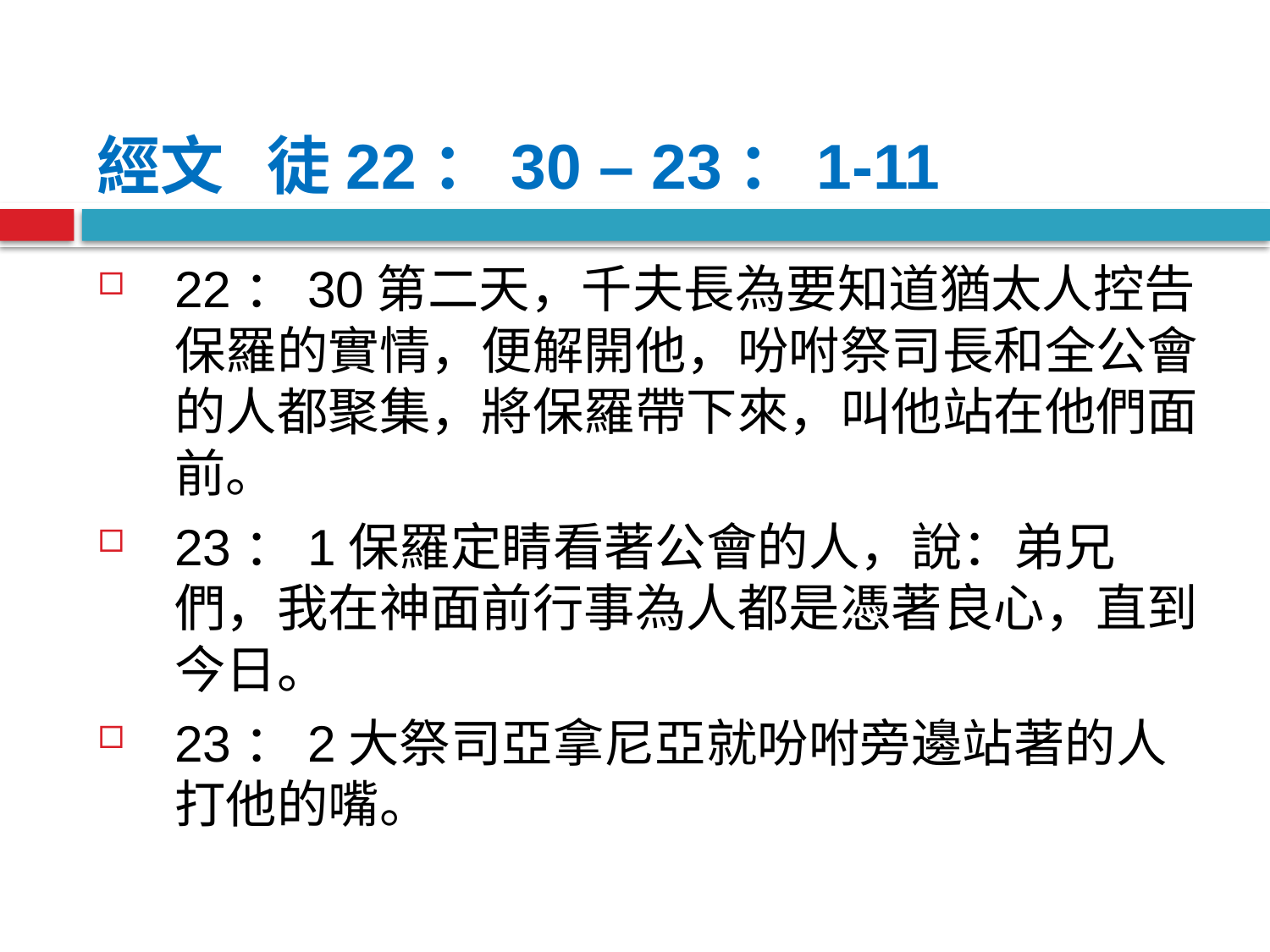

經文   徒22：30 – 23：1-11
22：30第二天，千夫長為要知道猶太人控告保羅的實情，便解開他，吩咐祭司長和全公會的人都聚集，將保羅帶下來，叫他站在他們面前。
23：1保羅定睛看著公會的人，說：弟兄們，我在神面前行事為人都是憑著良心，直到今日。
23：2大祭司亞拿尼亞就吩咐旁邊站著的人打他的嘴。